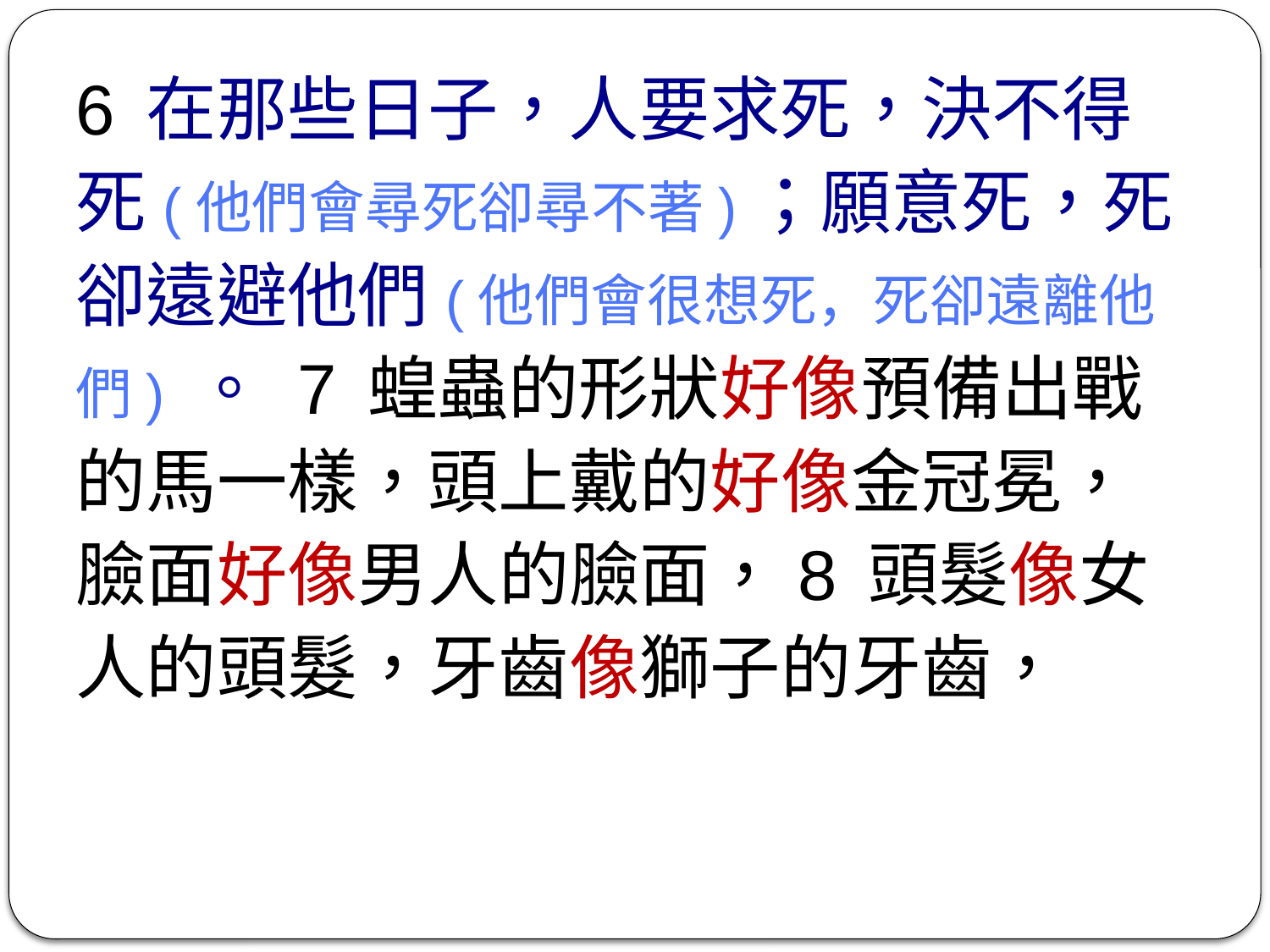

6 在那些日子，人要求死，決不得死(他們會尋死卻尋不著)；願意死，死卻遠避他們(他們會很想死，死卻遠離他們) 。 7 蝗蟲的形狀好像預備出戰的馬一樣，頭上戴的好像金冠冕，臉面好像男人的臉面，8 頭髮像女人的頭髮，牙齒像獅子的牙齒，